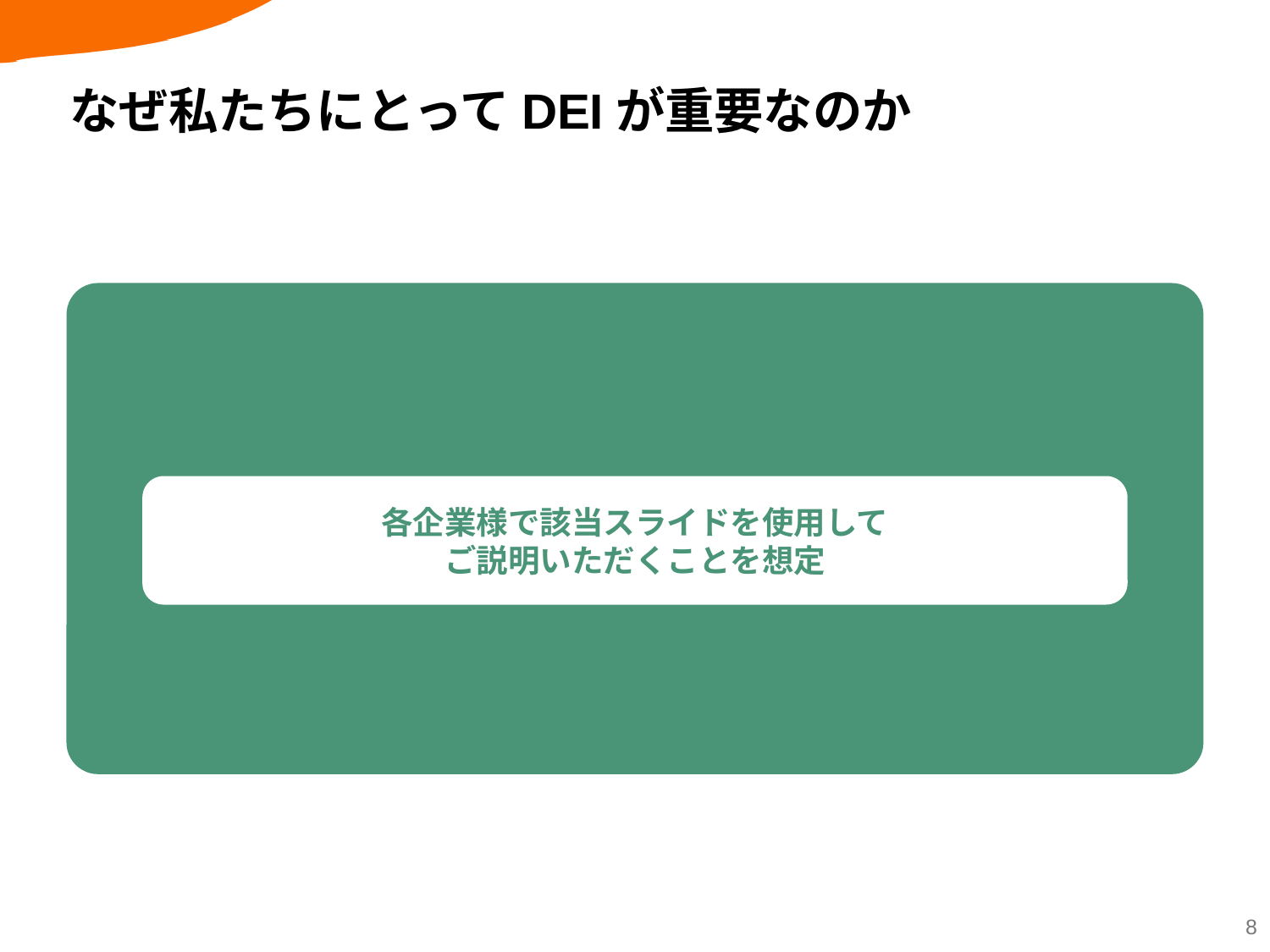

【備考】
以降のページのスライド中「DEI」という表記は、企業様によって、「D&I」等に変更いただいて問題ございません。
# なぜ私たちにとってDEIが重要なのか

各企業様で該当スライドを使用して
ご説明いただくことを想定
8